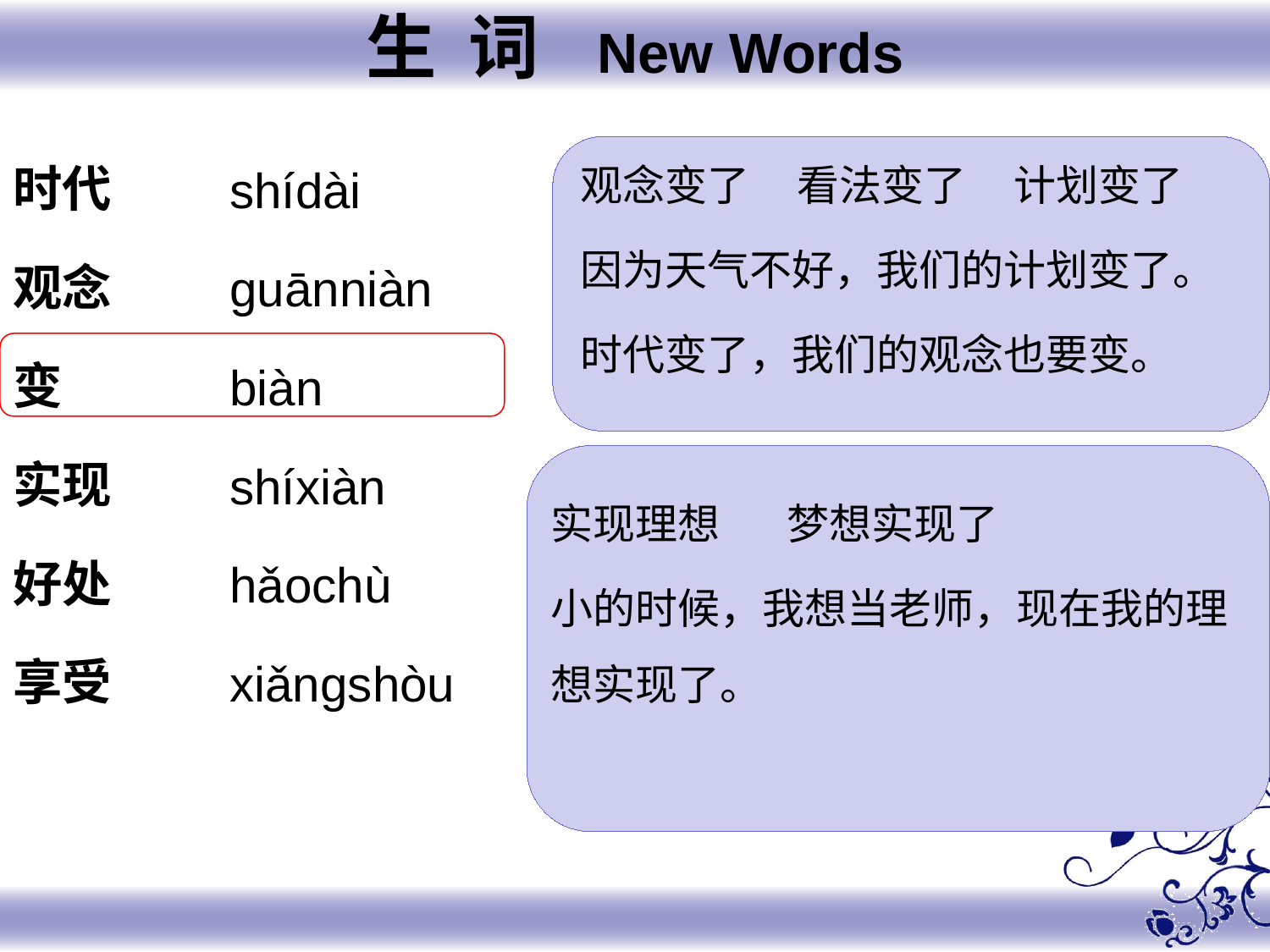

生  词   New Words
时代
观念
变
实现
好处
享受
shídài
guānniàn
biàn
shíxiàn
hǎochù
xiǎngshòu

观念变了     看法变了     计划变了
因为天气不好，我们的计划变了。
时代变了，我们的观念也要变。

实现理想       梦想实现了
小的时候，我想当老师，现在我的理想实现了。